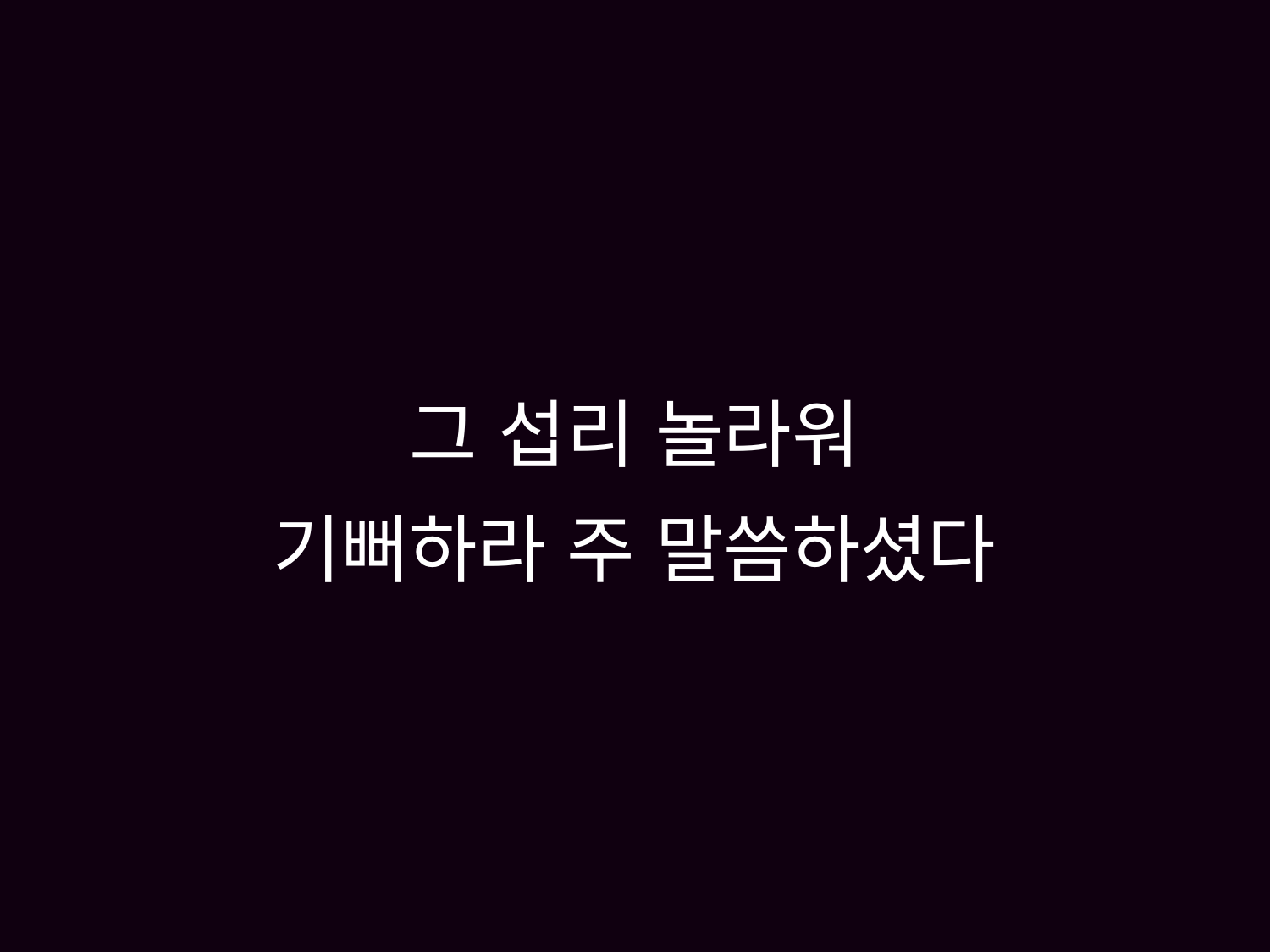

# 그 섭리 놀라워 기뻐하라 주 말씀하셨다